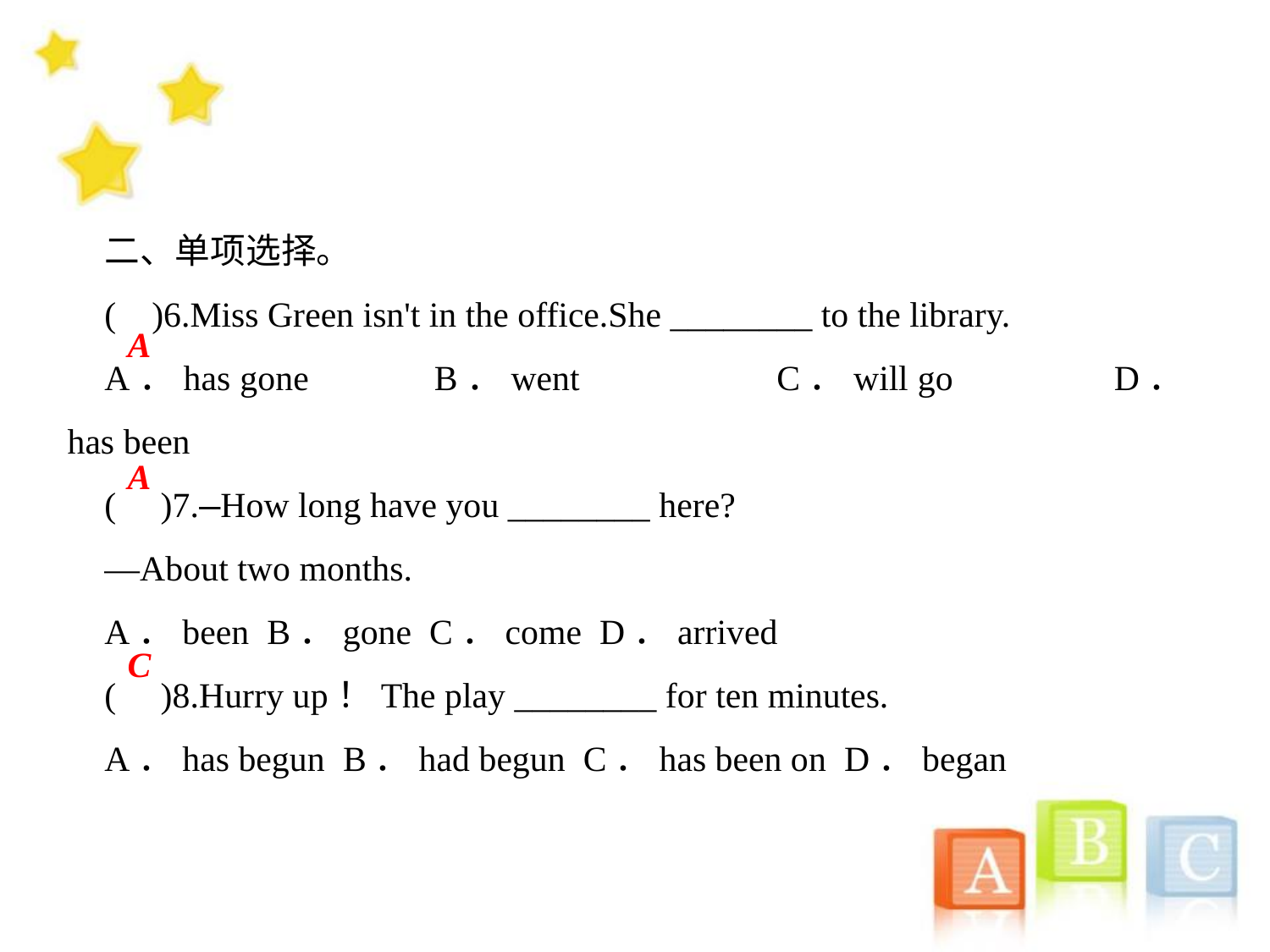

二、单项选择。
(    )6.Miss Green isn't in the office.She ________ to the library.
A．has gone　　　B．went　　　　　C．will go　　　　D．has been
(     )7.—How long have you ________ here?
—About two months.
A．been  B．gone  C．come  D．arrived
(     )8.Hurry up！The play ________ for ten minutes.
A．has begun  B．had begun  C．has been on  D．began
A
A
C